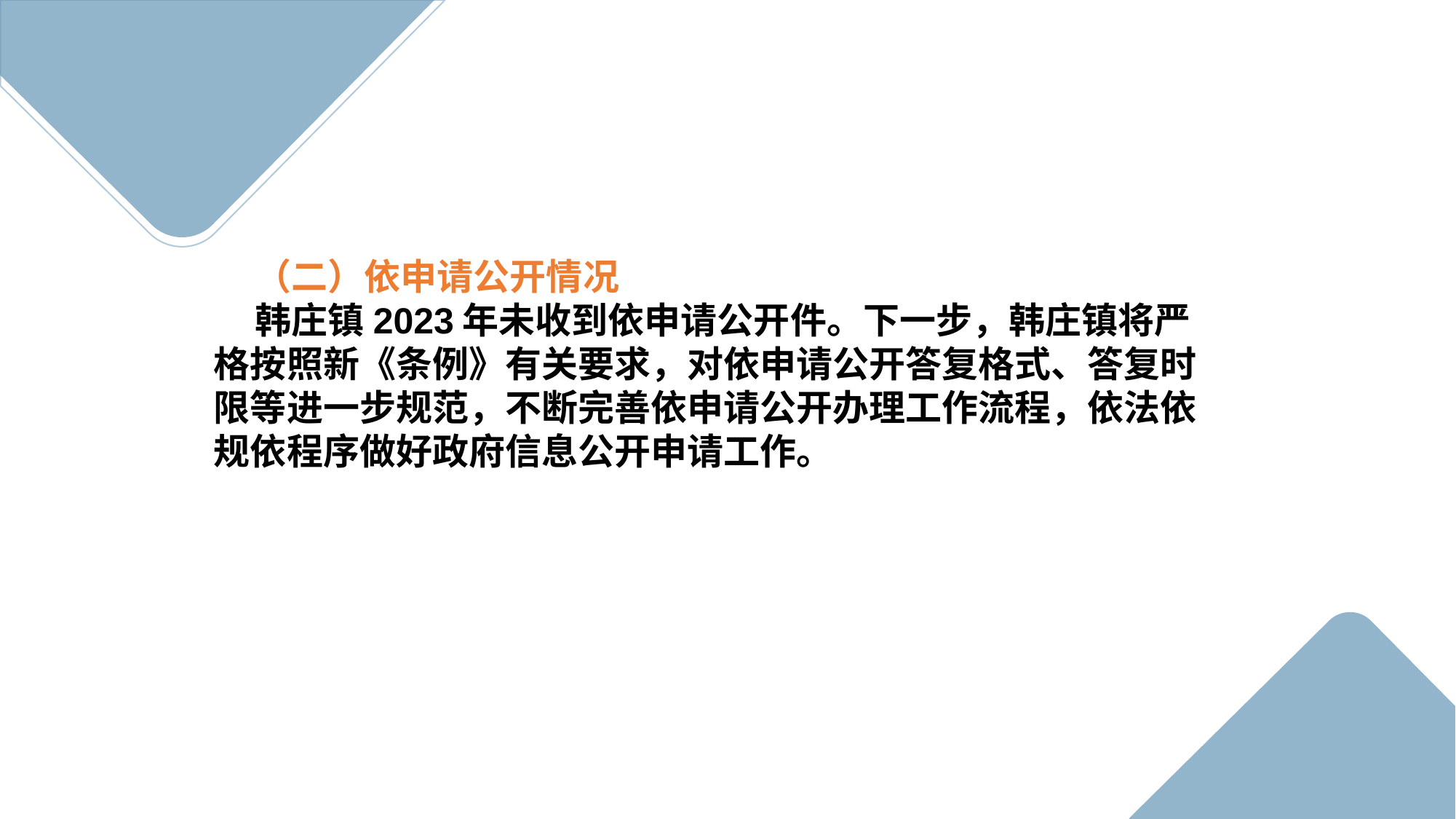

（二）依申请公开情况
    韩庄镇2023年未收到依申请公开件。下一步，韩庄镇将严格按照新《条例》有关要求，对依申请公开答复格式、答复时限等进一步规范，不断完善依申请公开办理工作流程，依法依规依程序做好政府信息公开申请工作。